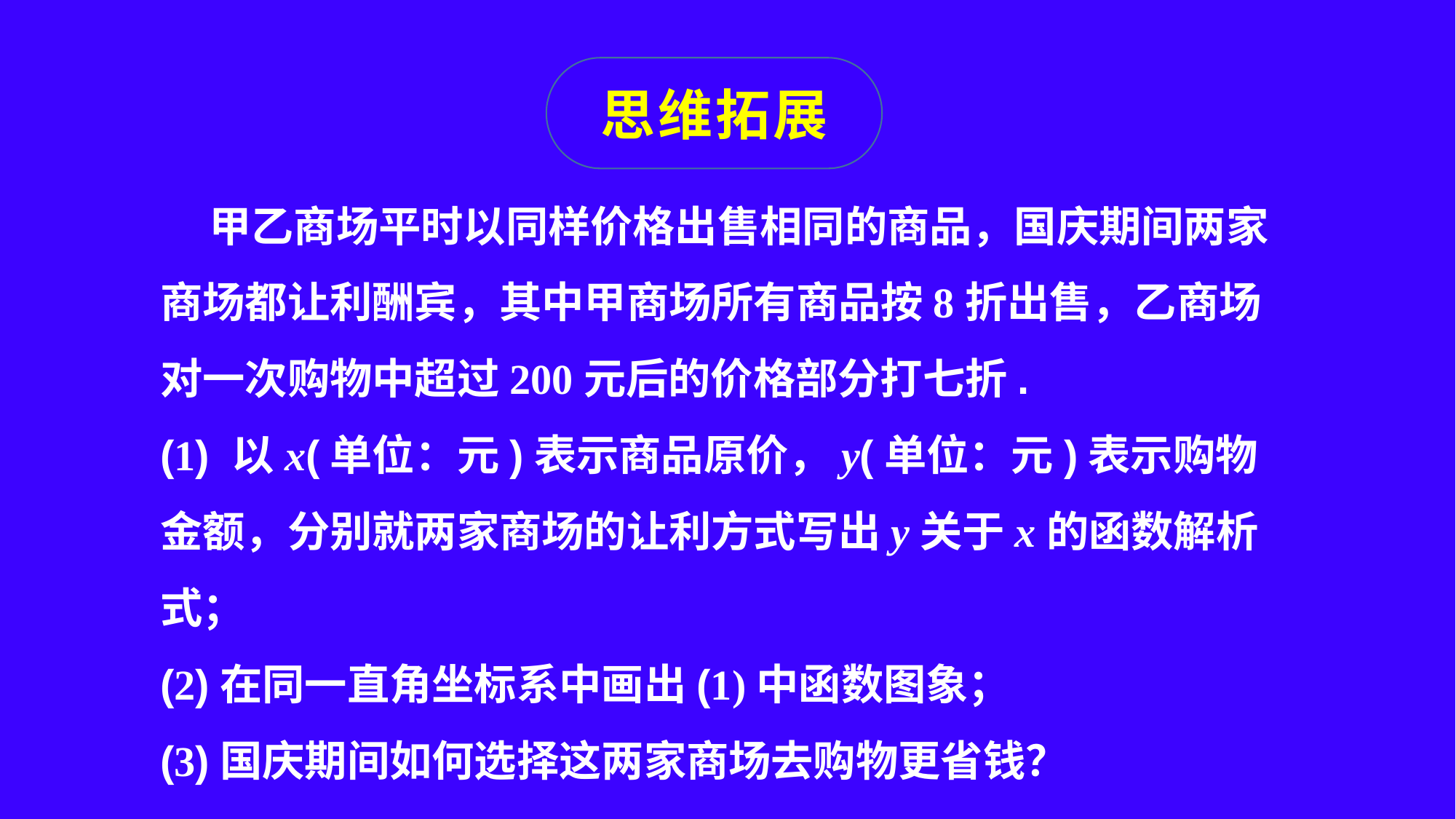

思维拓展
    甲乙商场平时以同样价格出售相同的商品，国庆期间两家商场都让利酬宾，其中甲商场所有商品按8折出售，乙商场对一次购物中超过200元后的价格部分打七折.
(1) 以x(单位：元)表示商品原价，y(单位：元)表示购物金额，分别就两家商场的让利方式写出y关于x的函数解析式；
(2)在同一直角坐标系中画出(1)中函数图象；
(3)国庆期间如何选择这两家商场去购物更省钱？